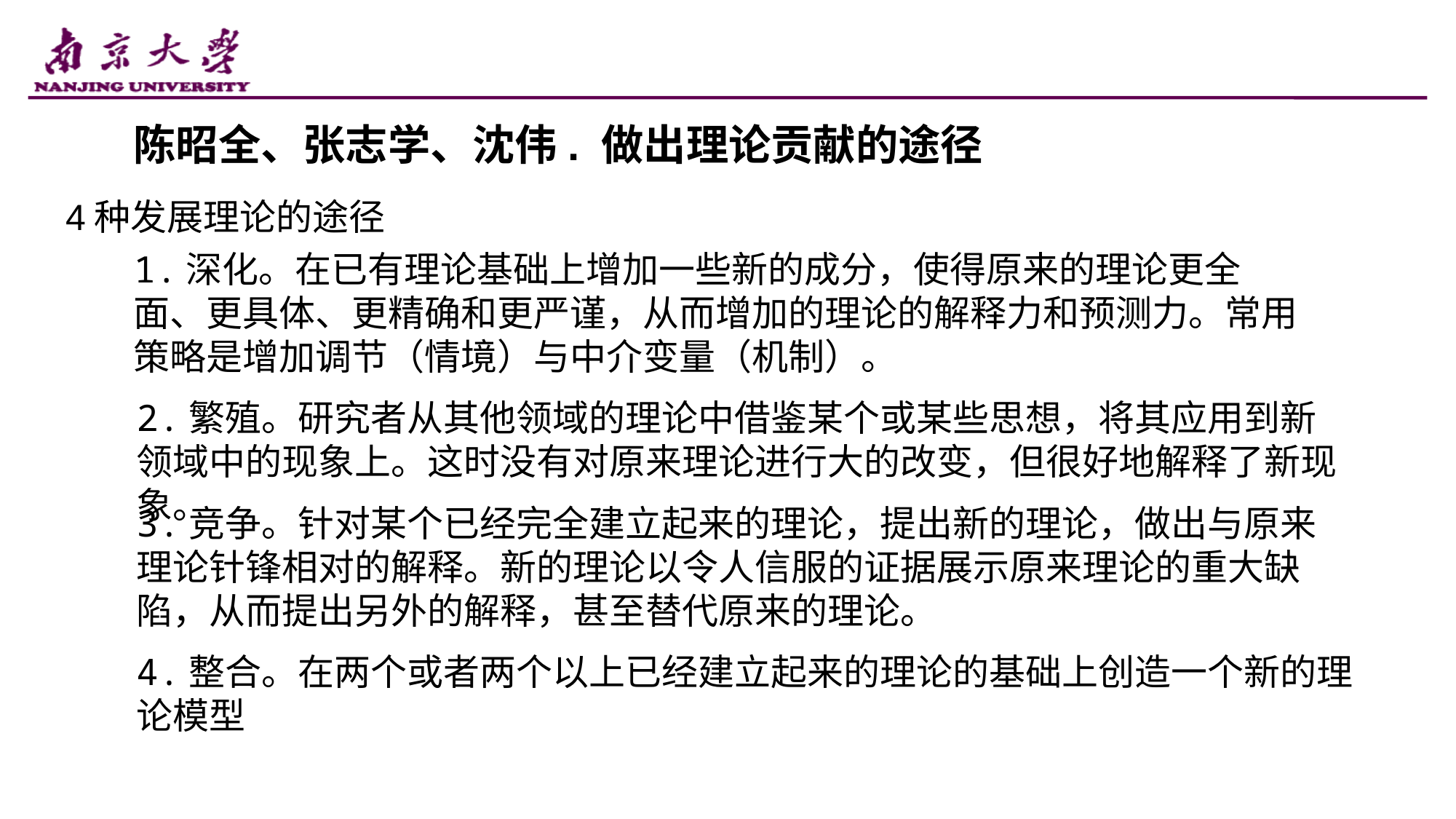

陈昭全、张志学、沈伟. 做出理论贡献的途径
4种发展理论的途径
1.深化。在已有理论基础上增加一些新的成分，使得原来的理论更全面、更具体、更精确和更严谨，从而增加的理论的解释力和预测力。常用策略是增加调节（情境）与中介变量（机制）。
2.繁殖。研究者从其他领域的理论中借鉴某个或某些思想，将其应用到新领域中的现象上。这时没有对原来理论进行大的改变，但很好地解释了新现象。
3.竞争。针对某个已经完全建立起来的理论，提出新的理论，做出与原来理论针锋相对的解释。新的理论以令人信服的证据展示原来理论的重大缺陷，从而提出另外的解释，甚至替代原来的理论。
4.整合。在两个或者两个以上已经建立起来的理论的基础上创造一个新的理论模型